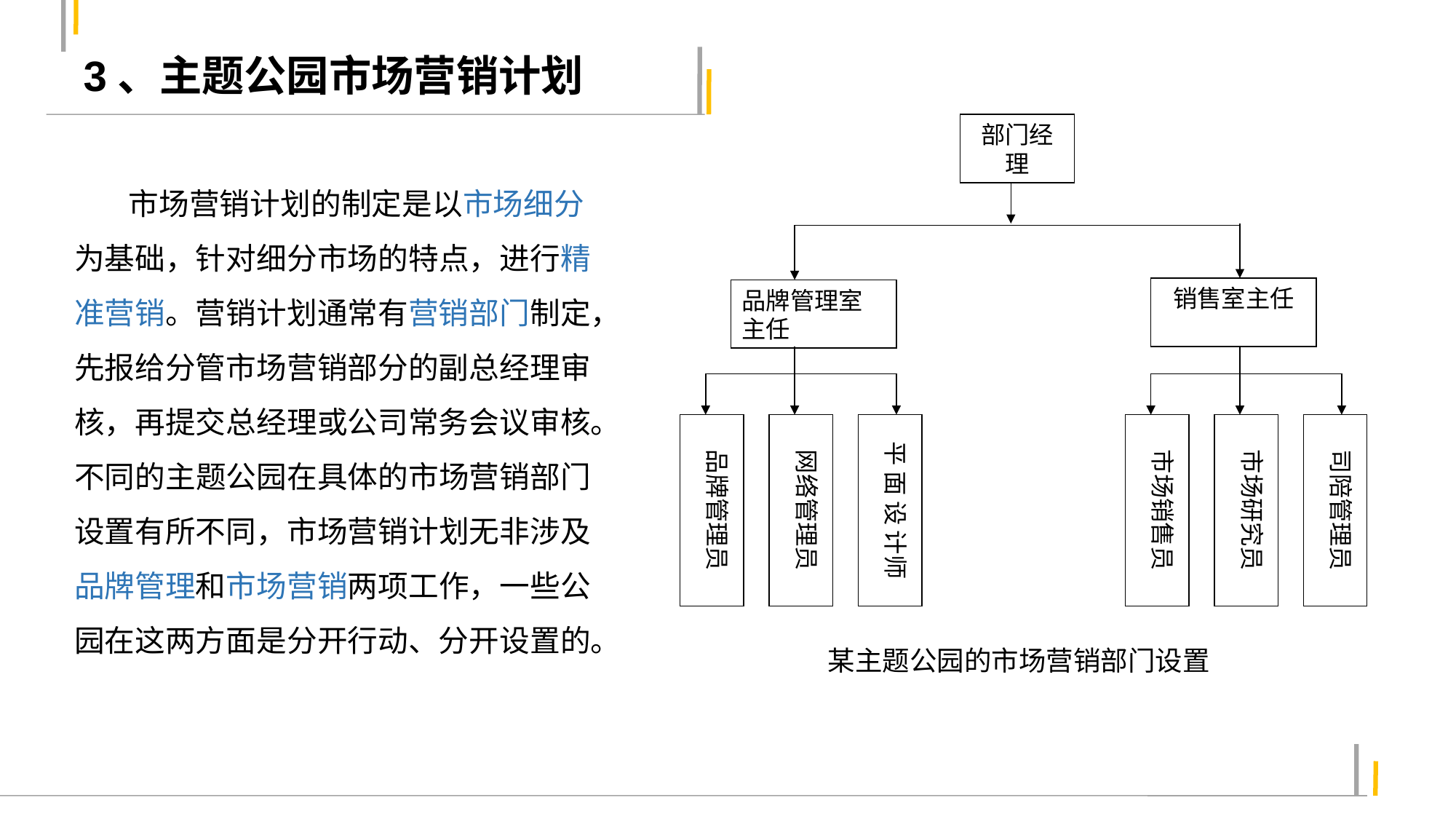

3、主题公园市场营销计划

部门经理
销售室主任
品牌管理室主任
品牌管理员
网络管理员
平 面 设 计师
市场销售员
市场研究员
司陪管理员
       市场营销计划的制定是以市场细分为基础，针对细分市场的特点，进行精准营销。营销计划通常有营销部门制定，先报给分管市场营销部分的副总经理审核，再提交总经理或公司常务会议审核。不同的主题公园在具体的市场营销部门设置有所不同，市场营销计划无非涉及品牌管理和市场营销两项工作，一些公园在这两方面是分开行动、分开设置的。
某主题公园的市场营销部门设置